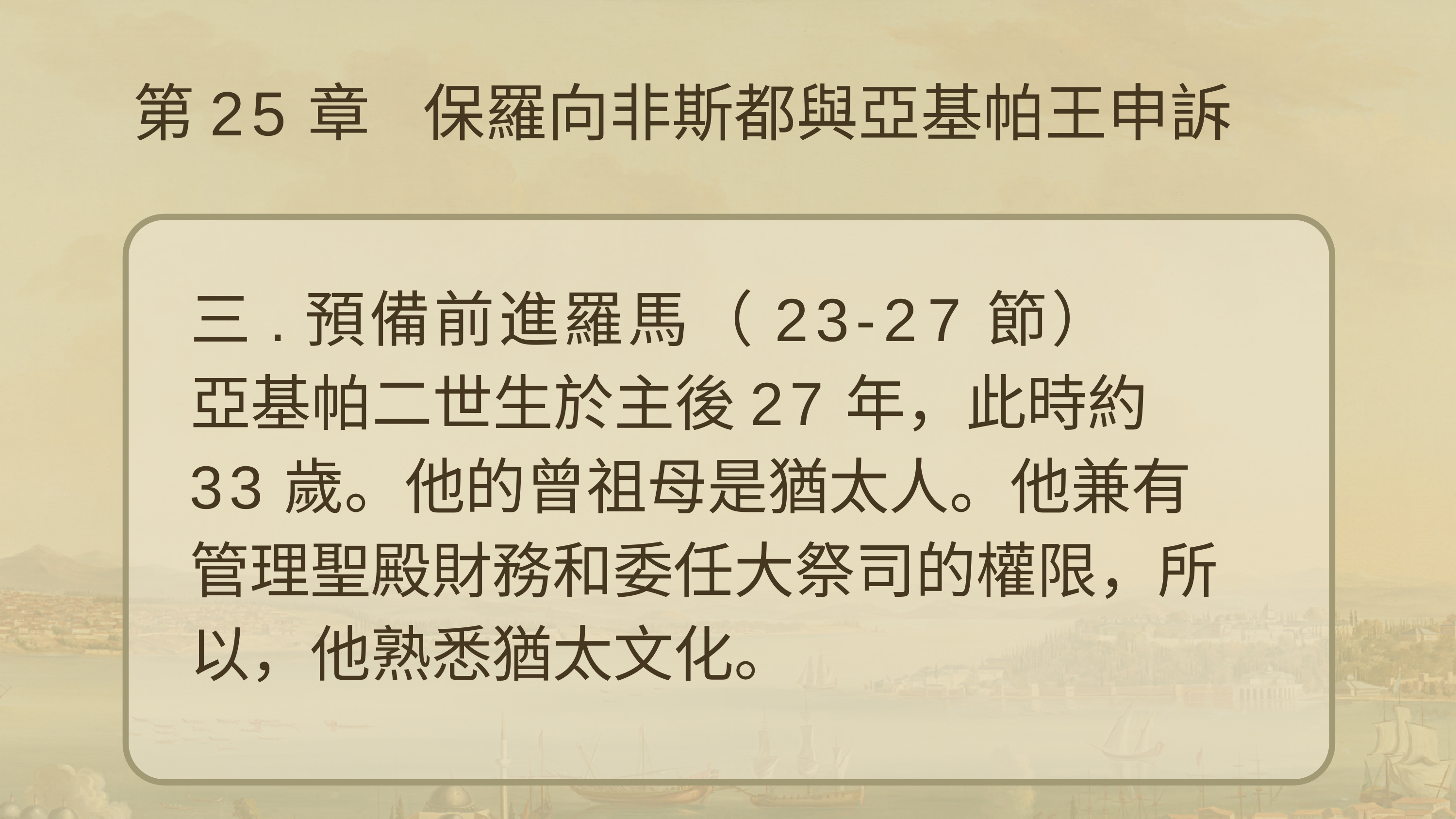

# 第25章	保羅向非斯都與亞基帕王申訴

三.預備前進羅馬（23-27節）
亞基帕二世生於主後27年，此時約33歲。他的曾祖母是猶太人。他兼有管理聖殿財務和委任大祭司的權限，所以，他熟悉猶太文化。